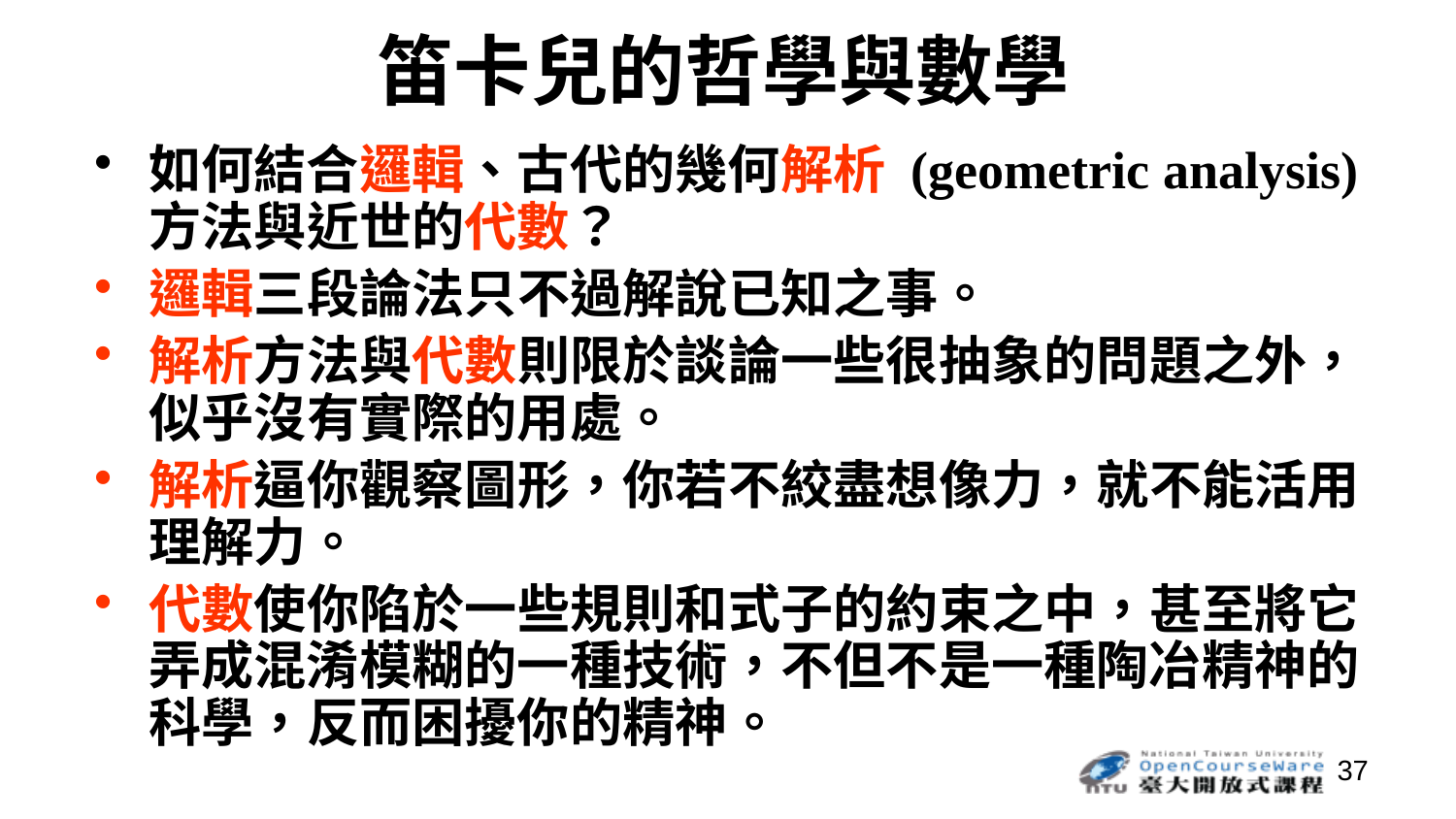

# 笛卡兒的哲學與數學
如何結合邏輯、古代的幾何解析 (geometric analysis) 方法與近世的代數？
邏輯三段論法只不過解說已知之事。
解析方法與代數則限於談論一些很抽象的問題之外，似乎沒有實際的用處。
解析逼你觀察圖形，你若不絞盡想像力，就不能活用理解力。
代數使你陷於一些規則和式子的約束之中，甚至將它弄成混淆模糊的一種技術，不但不是一種陶冶精神的科學，反而困擾你的精神。
37